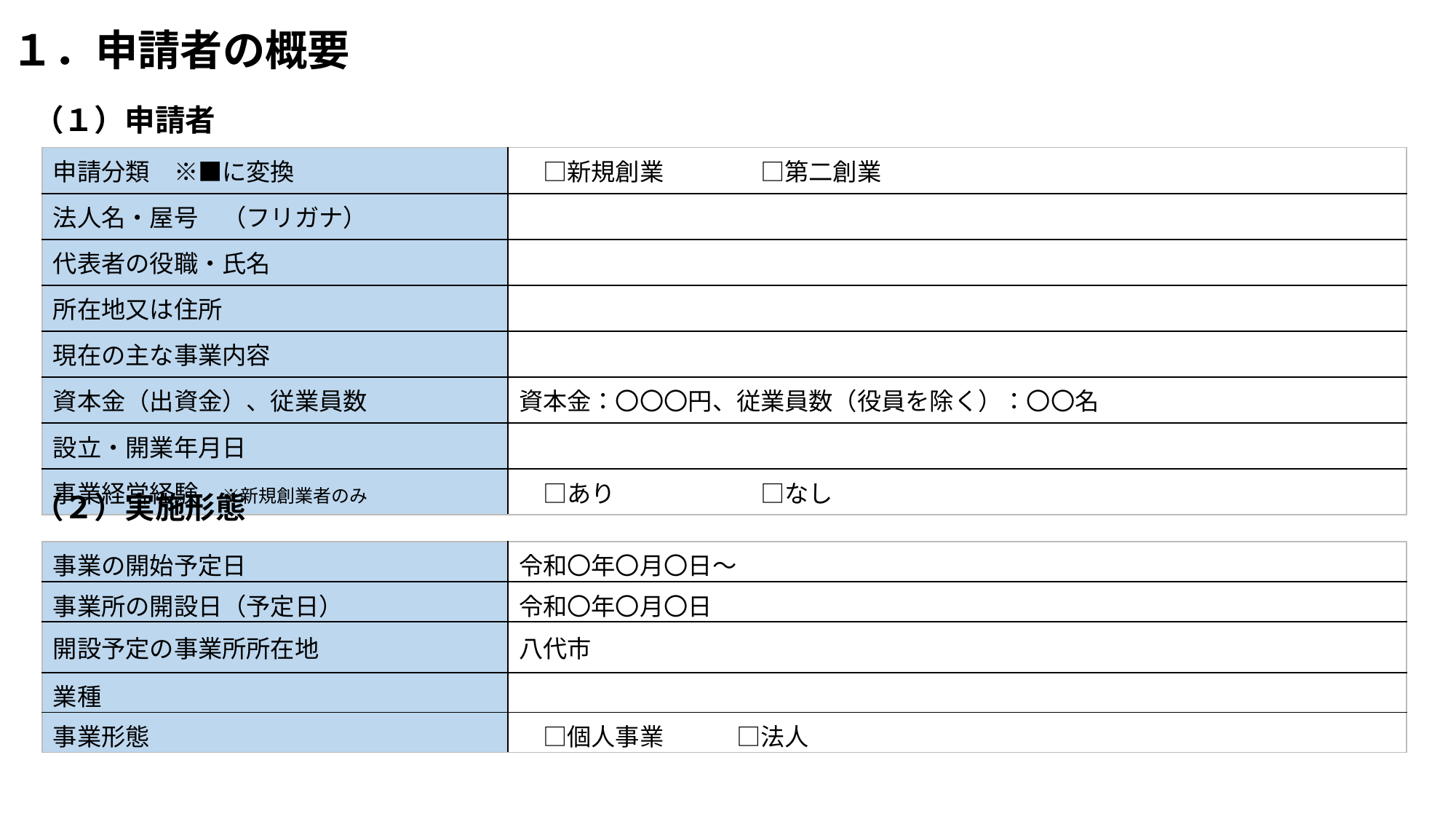

# １．申請者の概要
（１）申請者
| 申請分類　※■に変換 | □新規創業　　　　□第二創業 |
| --- | --- |
| 法人名・屋号　（フリガナ） |  |
| 代表者の役職・氏名 |  |
| 所在地又は住所 |  |
| 現在の主な事業内容 |  |
| 資本金（出資金）、従業員数 | 資本金：〇〇〇円、従業員数（役員を除く）：〇〇名 |
| 設立・開業年月日 |  |
| 事業経営経験　※新規創業者のみ | □あり　　　　　　□なし |
（２）実施形態
| 事業の開始予定日 | 令和〇年〇月〇日～ |
| --- | --- |
| 事業所の開設日（予定日） | 令和〇年〇月〇日 |
| 開設予定の事業所所在地 | 八代市 |
| 業種 |  |
| 事業形態 | □個人事業　　　□法人 |